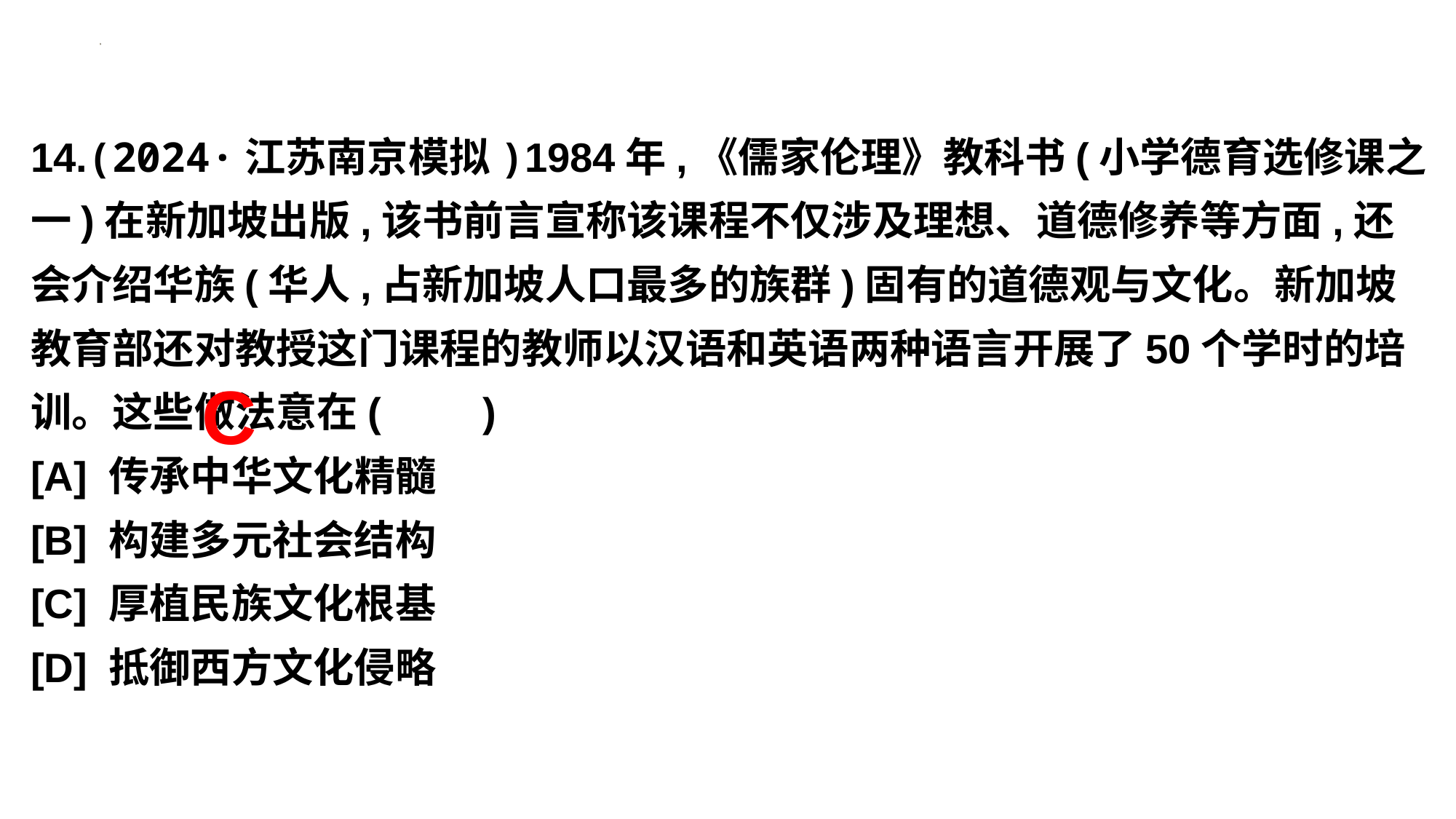

14.(2024·江苏南京模拟)1984年,《儒家伦理》教科书(小学德育选修课之一)在新加坡出版,该书前言宣称该课程不仅涉及理想、道德修养等方面,还会介绍华族(华人,占新加坡人口最多的族群)固有的道德观与文化。新加坡教育部还对教授这门课程的教师以汉语和英语两种语言开展了50个学时的培训。这些做法意在(　　)
[A] 传承中华文化精髓
[B] 构建多元社会结构
[C] 厚植民族文化根基
[D] 抵御西方文化侵略
C